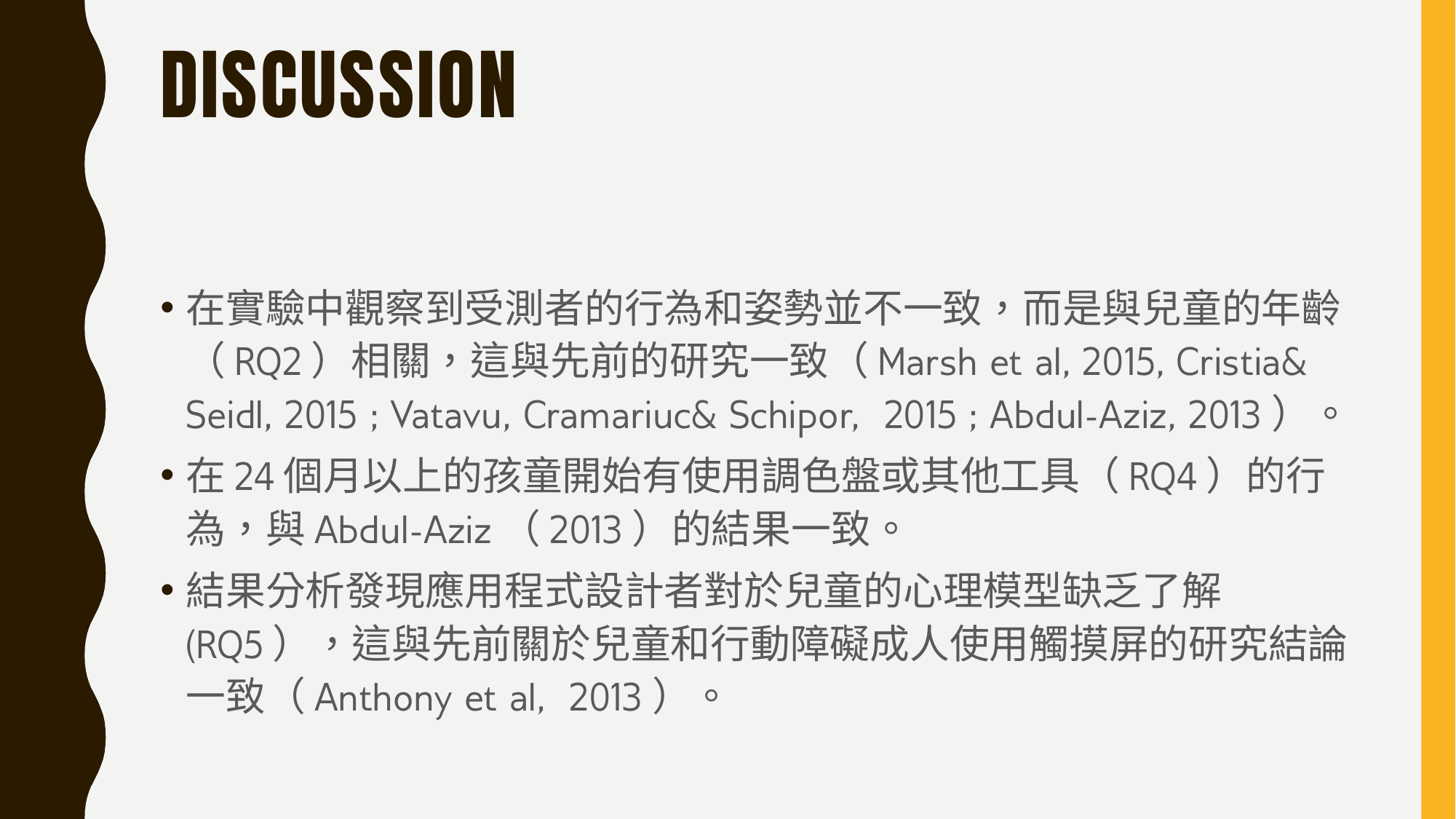

# Discussion
在實驗中觀察到受測者的行為和姿勢並不一致，而是與兒童的年齡（RQ2）相關，這與先前的研究一致（Marsh et al, 2015, Cristia& Seidl, 2015 ; Vatavu, Cramariuc& Schipor,  2015 ; Abdul-Aziz, 2013）。
在24個月以上的孩童開始有使用調色盤或其他工具（RQ4）的行為，與Abdul-Aziz（2013）的結果一致。
結果分析發現應用程式設計者對於兒童的心理模型缺乏了解(RQ5），這與先前關於兒童和行動障礙成人使用觸摸屏的研究結論一致（Anthony et al,  2013）。